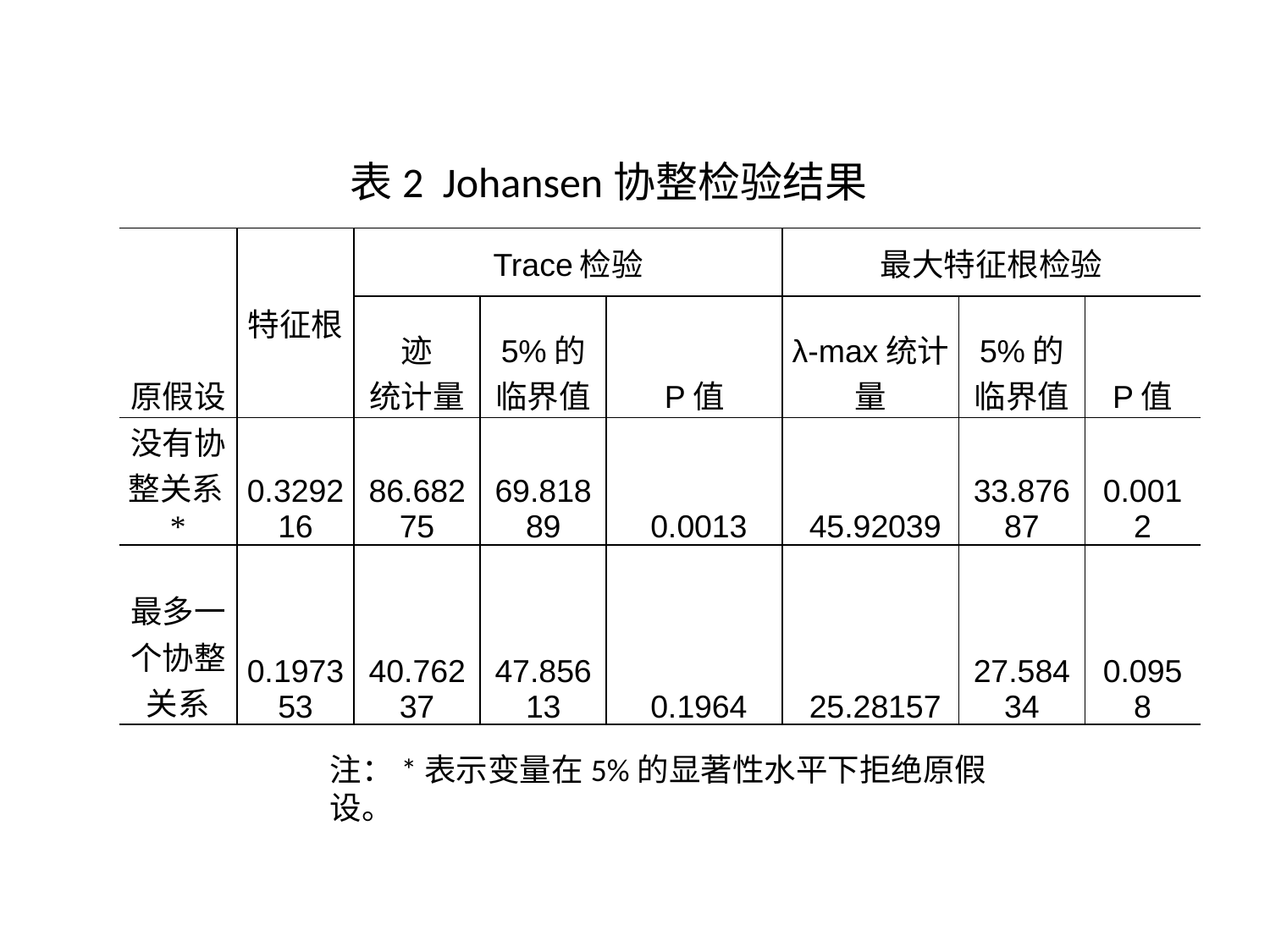

表2  Johansen协整检验结果
| 原假设 | 特征根 | Trace检验 |  |  | 最大特征根检验 |  |  |
| --- | --- | --- | --- | --- | --- | --- | --- |
|  |  | 迹 统计量 | 5%的 临界值 | P值 | λ-max统计量 | 5%的临界值 | P值 |
| 没有协整关系\* | 0.329216 | 86.68275 | 69.81889 | 0.0013 | 45.92039 | 33.87687 | 0.0012 |
| 最多一个协整关系 | 0.197353 | 40.76237 | 47.85613 | 0.1964 | 25.28157 | 27.58434 | 0.0958 |
注：*表示变量在5%的显著性水平下拒绝原假设。